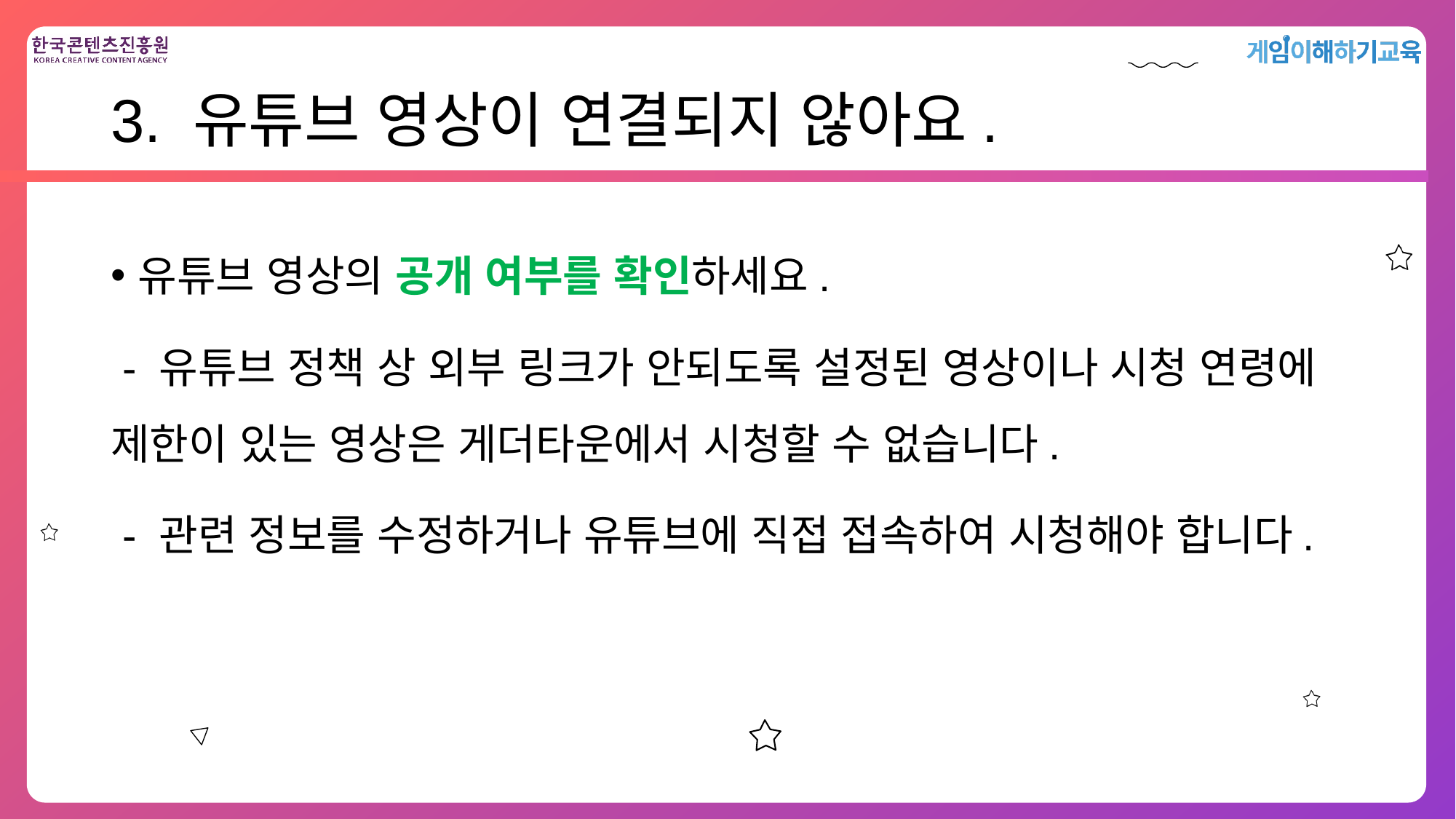

# 3. 유튜브 영상이 연결되지 않아요.
유튜브 영상의 공개 여부를 확인하세요.
 - 유튜브 정책 상 외부 링크가 안되도록 설정된 영상이나 시청 연령에 제한이 있는 영상은 게더타운에서 시청할 수 없습니다.
 - 관련 정보를 수정하거나 유튜브에 직접 접속하여 시청해야 합니다.